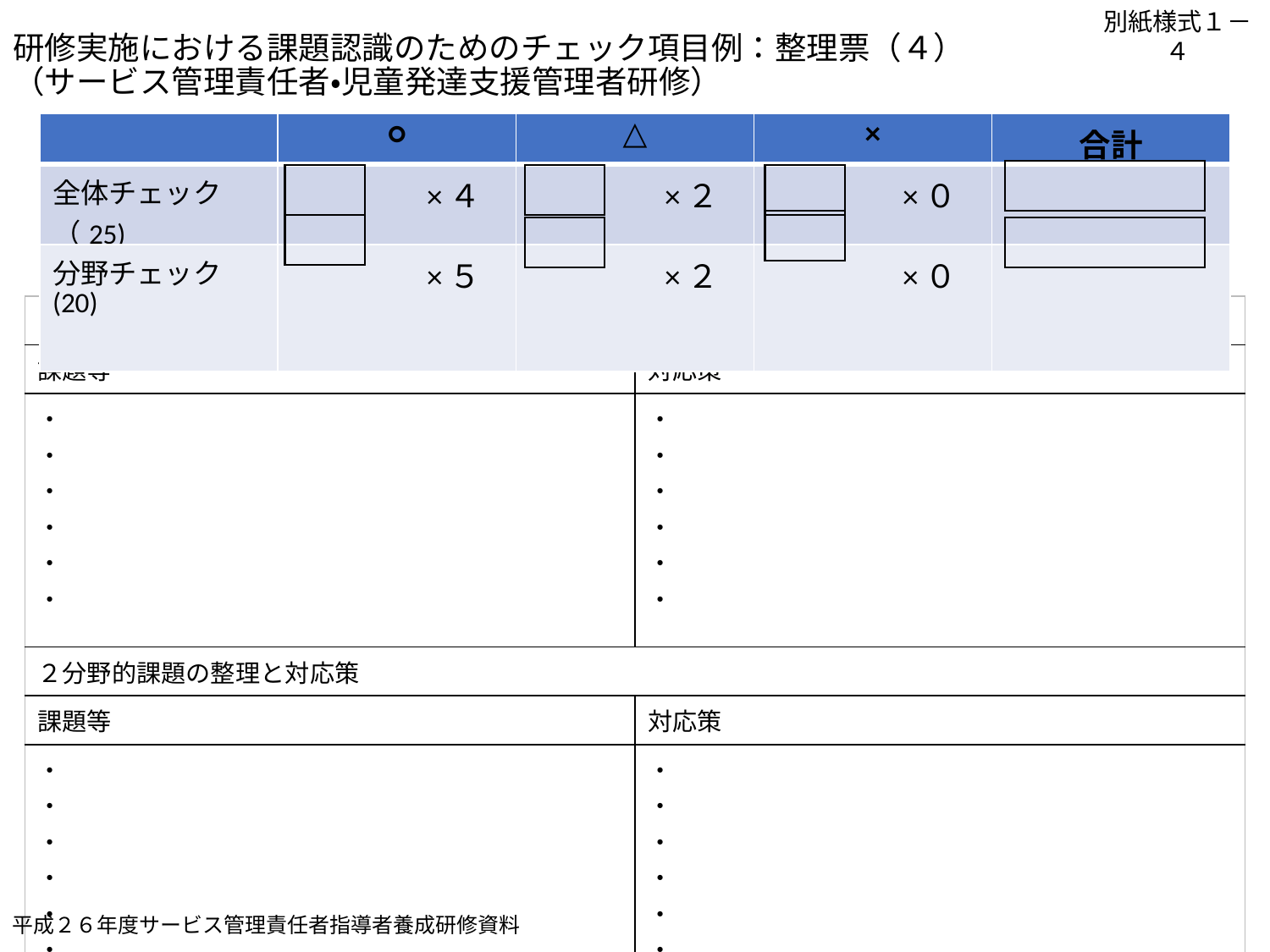

別紙様式１－４
# 研修実施における課題認識のためのチェック項目例：整理票（４） （サービス管理責任者・児童発達支援管理者研修）
|  | ○ | △ | × | 合計 |
| --- | --- | --- | --- | --- |
| 全体チェック（25) | ×４ | ×２ | ×０ |  |
| 分野チェック(20) | ×５ | ×２ | ×０ |  |

| １全体的課題の整理と対応策 |  |
| --- | --- |
| 課題等 | 対応策 |
| ・ ・ ・ ・ ・ ・ | ・ ・ ・ ・ ・ ・ |
| ２分野的課題の整理と対応策 |  |
| 課題等 | 対応策 |
| ・ ・ ・ ・ ・ ・ | ・ ・ ・ ・ ・ ・ |
平成２６年度サービス管理責任者指導者養成研修資料